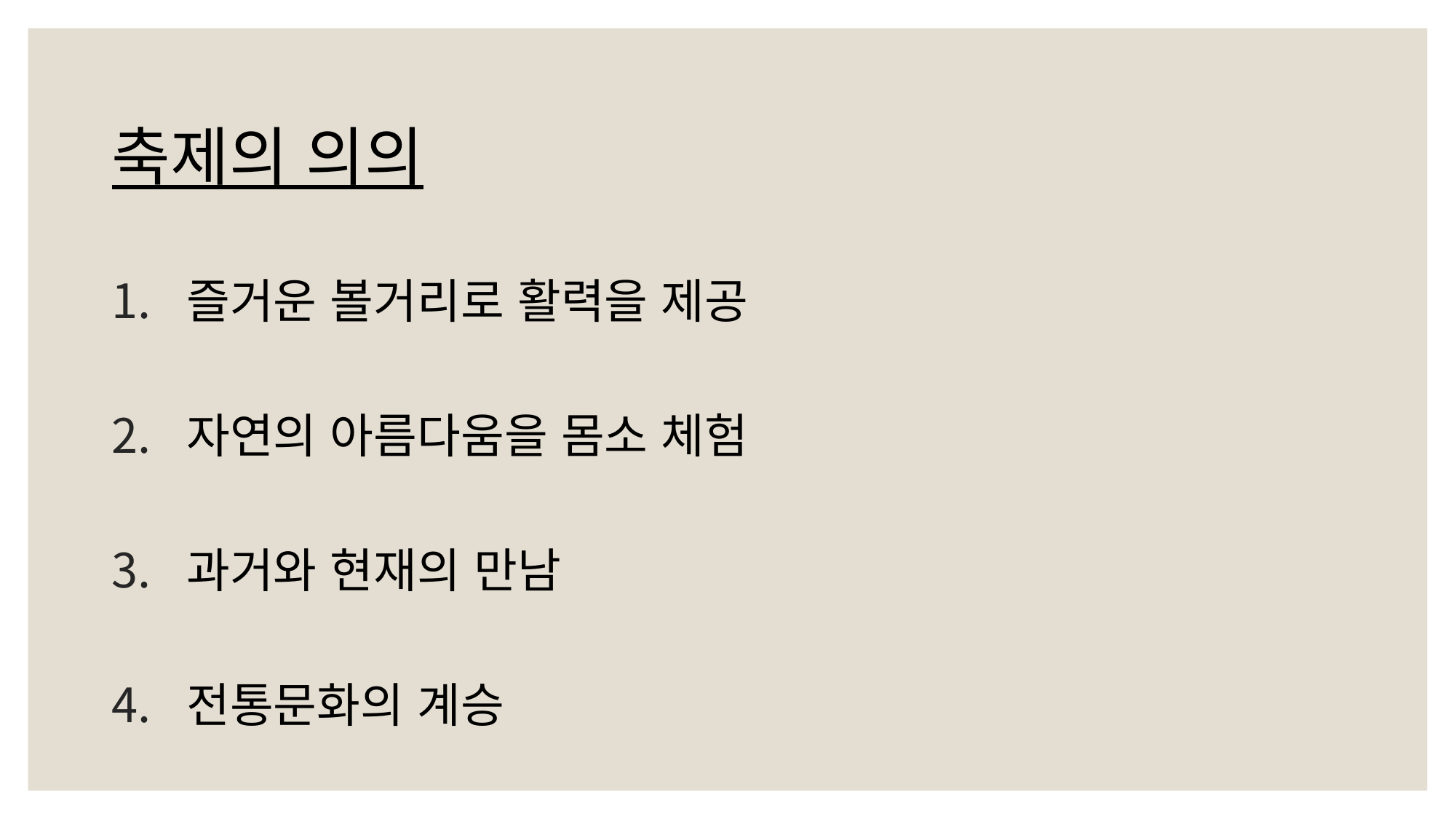

축제의 의의

즐거운 볼거리로 활력을 제공

자연의 아름다움을 몸소 체험

과거와 현재의 만남

전통문화의 계승